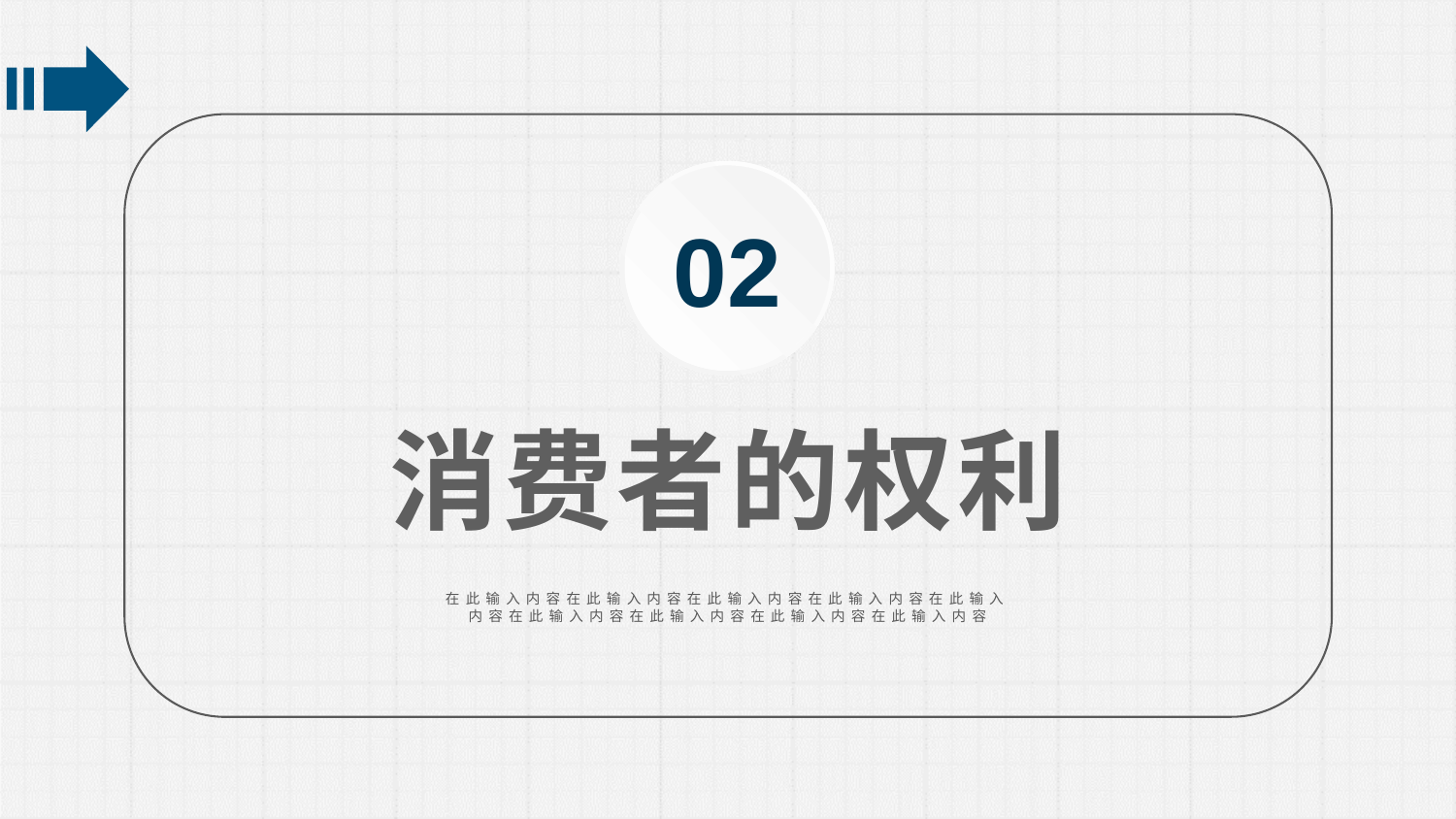

02
消费者的权利
在此输入内容在此输入内容在此输入内容在此输入内容在此输入内容在此输入内容在此输入内容在此输入内容在此输入内容